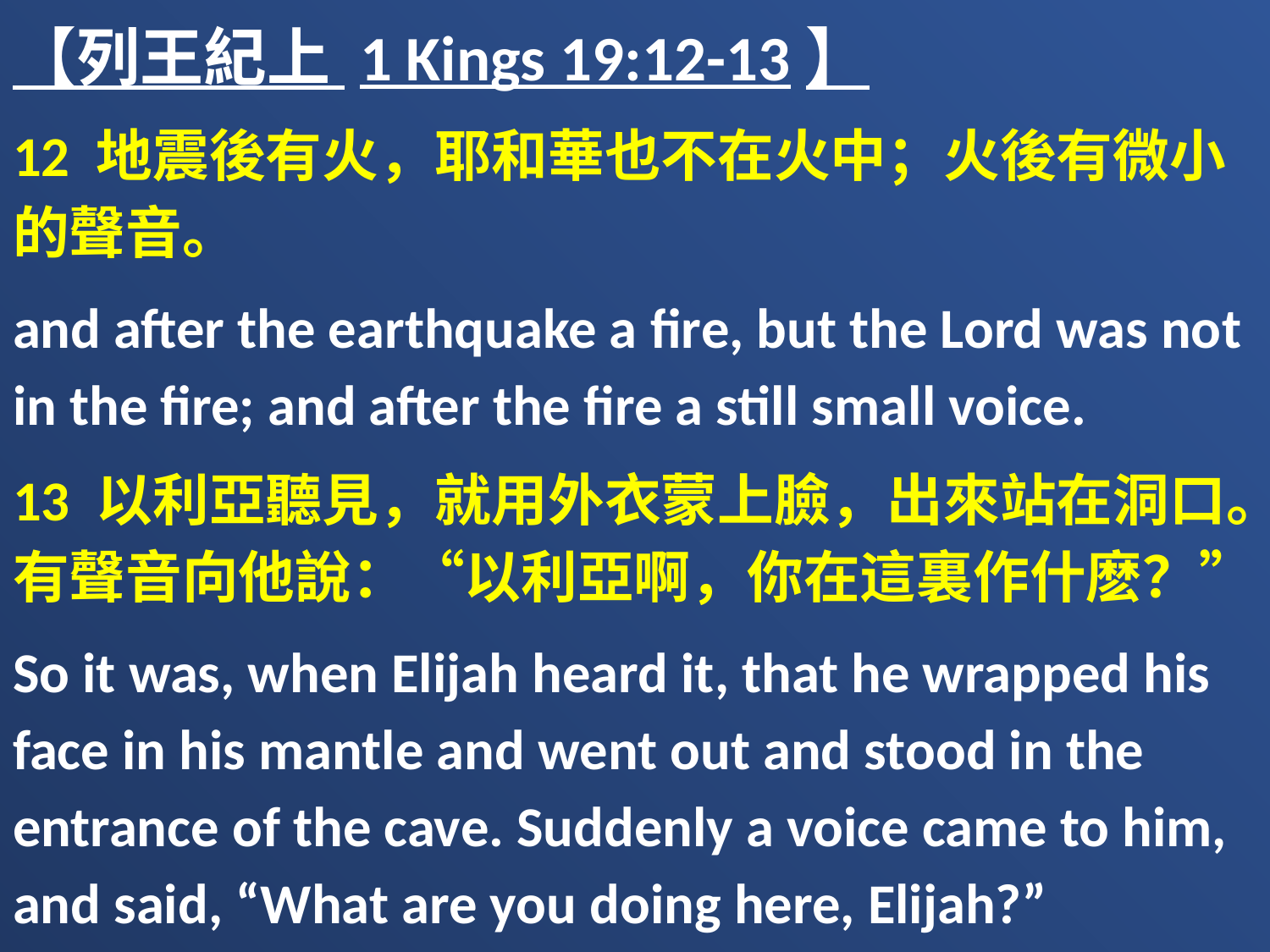

【列王紀上 1 Kings 19:12-13】
12 地震後有火，耶和華也不在火中；火後有微小的聲音。
and after the earthquake a fire, but the Lord was not in the fire; and after the fire a still small voice.
13 以利亞聽見，就用外衣蒙上臉，出來站在洞口。有聲音向他說：“以利亞啊，你在這裏作什麽？”
So it was, when Elijah heard it, that he wrapped his face in his mantle and went out and stood in the entrance of the cave. Suddenly a voice came to him, and said, “What are you doing here, Elijah?”